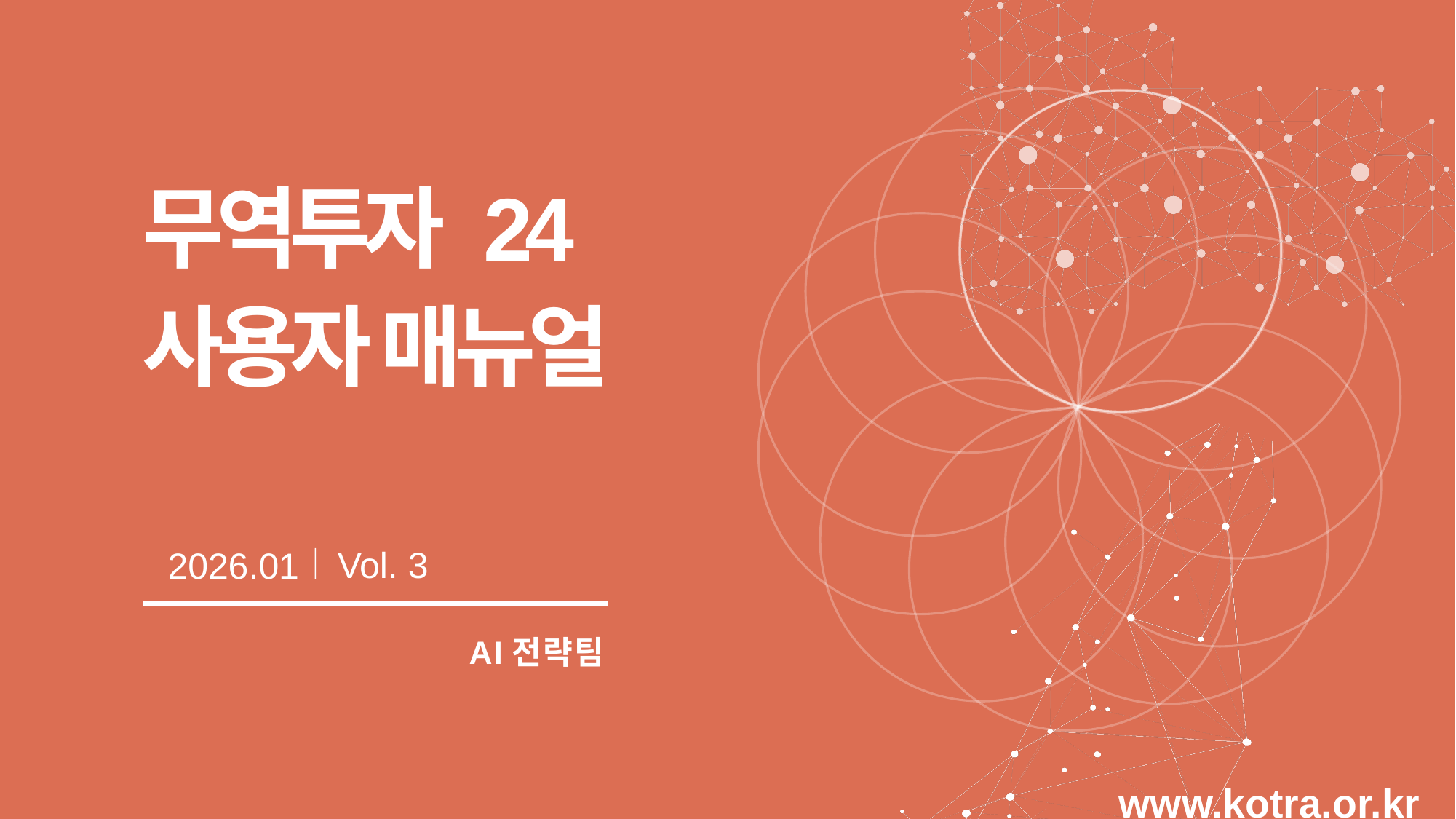

무역투자 24
사용자 매뉴얼

Vol. 3
2026.01

AI전략팀
www.kotra.or.kr